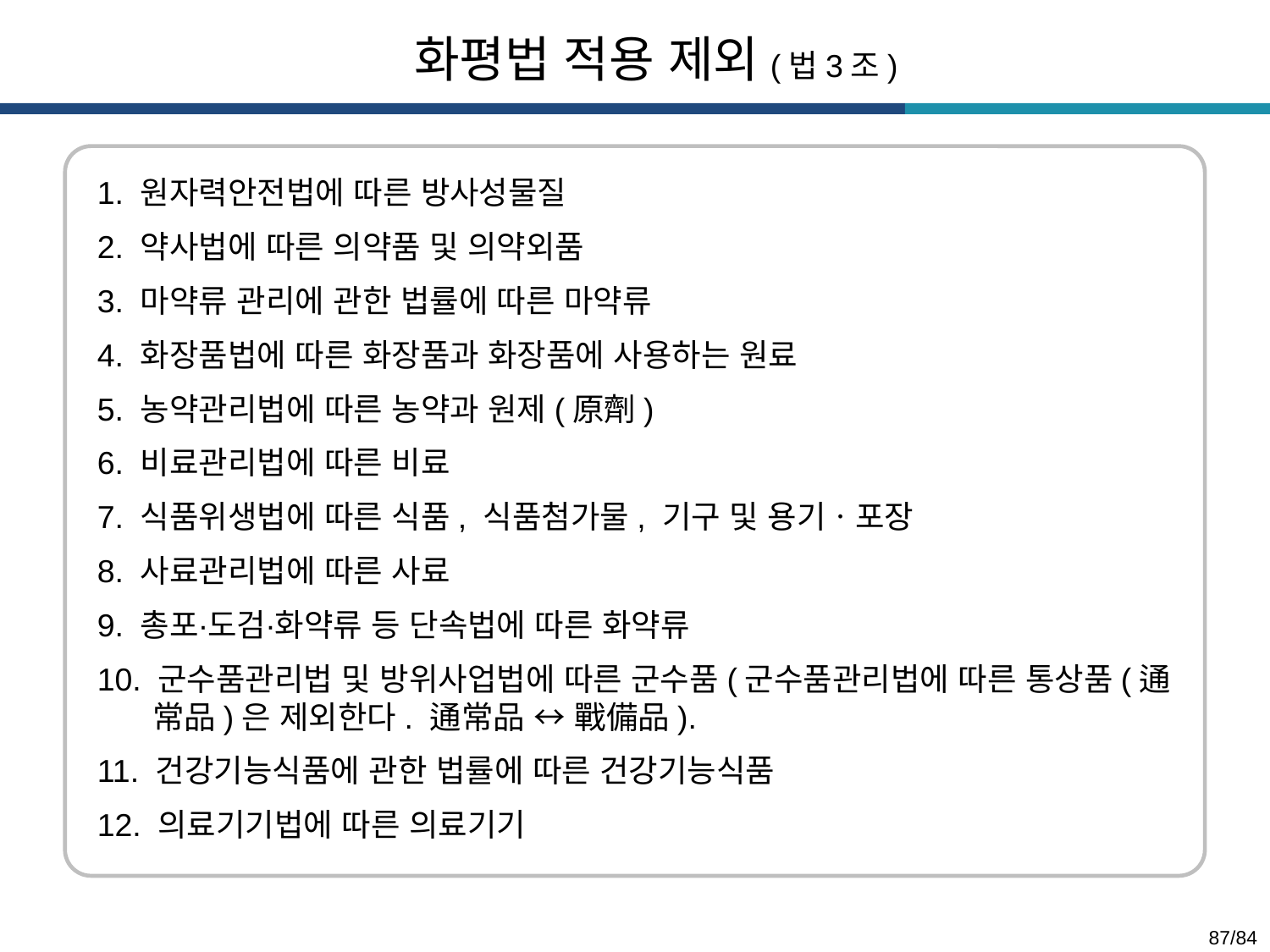

화평법 적용 제외(법3조)

1. 원자력안전법에 따른 방사성물질
2. 약사법에 따른 의약품 및 의약외품
3. 마약류 관리에 관한 법률에 따른 마약류
4. 화장품법에 따른 화장품과 화장품에 사용하는 원료
5. 농약관리법에 따른 농약과 원제(原劑)
6. 비료관리법에 따른 비료
7. 식품위생법에 따른 식품, 식품첨가물, 기구 및 용기ㆍ포장
8. 사료관리법에 따른 사료
9. 총포∙도검∙화약류 등 단속법에 따른 화약류
10. 군수품관리법 및 방위사업법에 따른 군수품(군수품관리법에 따른 통상품(通常品)은 제외한다. 通常品 ↔ 戰備品).
11. 건강기능식품에 관한 법률에 따른 건강기능식품
12. 의료기기법에 따른 의료기기